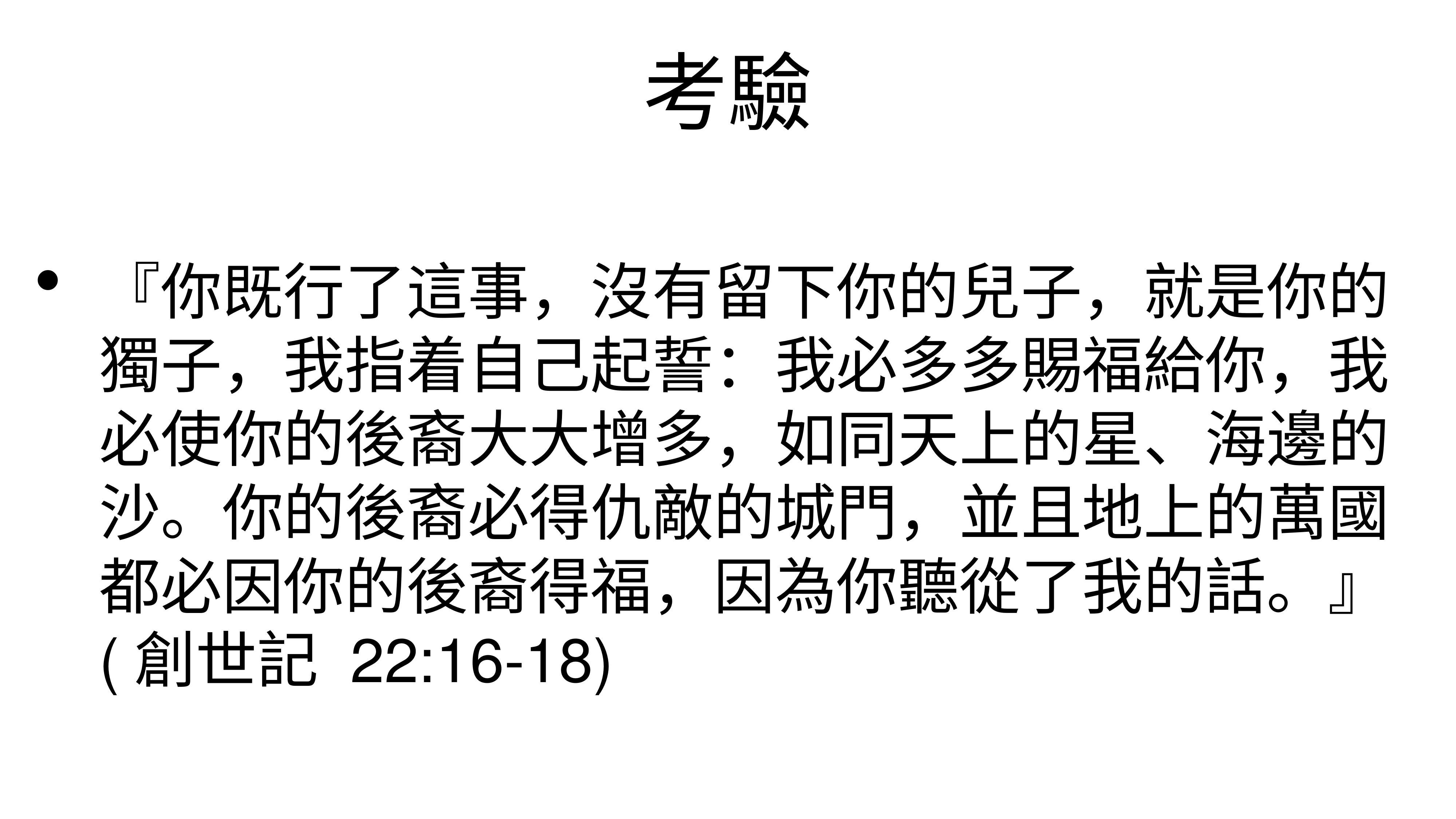

# 考驗
『你既行了這事，沒有留下你的兒子，就是你的獨子，我指着自己起誓：我必多多賜福給你，我必使你的後裔大大增多，如同天上的星、海邊的沙。你的後裔必得仇敵的城門，並且地上的萬國都必因你的後裔得福，因為你聽從了我的話。』(創世記 22:16-18)